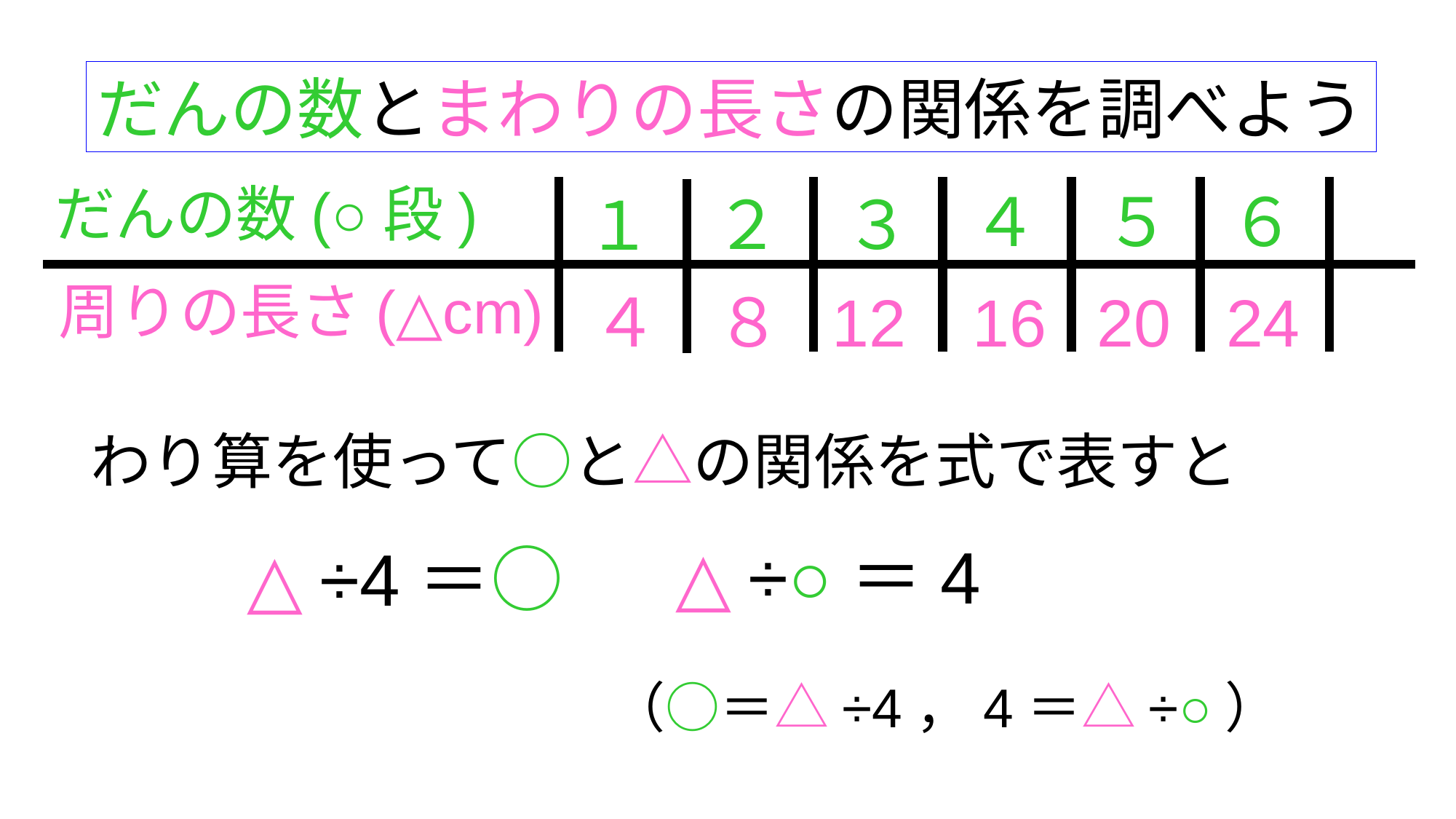

だんの数とまわりの長さの関係を調べよう
だんの数(○段)
４
５
６
２
３
１
周りの長さ(△cm)
４
８
12
16
20
24
わり算を使って○と△の関係を式で表すと
△÷○＝4
△÷4＝○
（○＝△÷4，4＝△÷○）